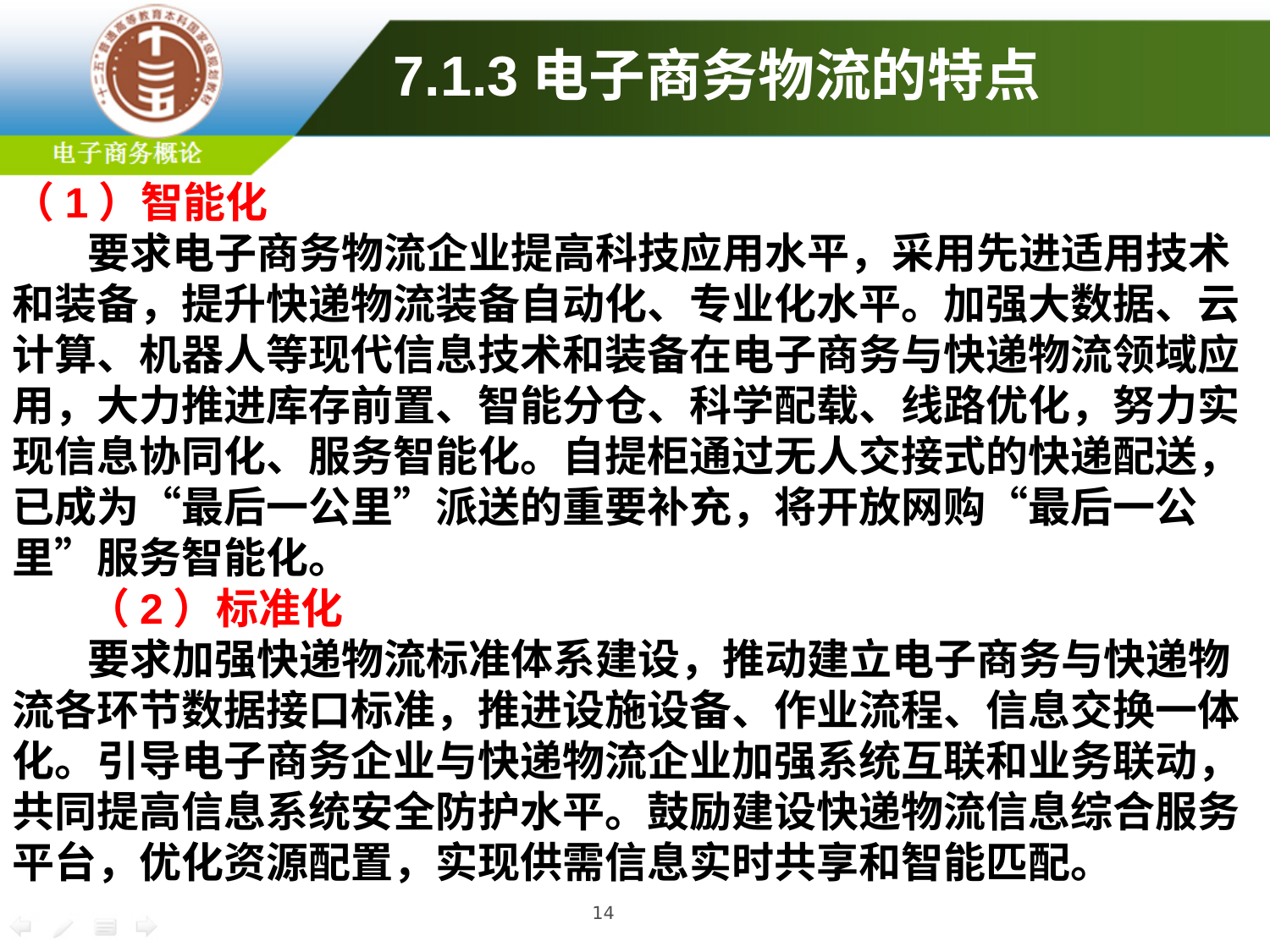

7.1.3电子商务物流的特点
（1）智能化
要求电子商务物流企业提高科技应用水平，采用先进适用技术和装备，提升快递物流装备自动化、专业化水平。加强大数据、云计算、机器人等现代信息技术和装备在电子商务与快递物流领域应用，大力推进库存前置、智能分仓、科学配载、线路优化，努力实现信息协同化、服务智能化。自提柜通过无人交接式的快递配送，已成为“最后一公里”派送的重要补充，将开放网购“最后一公里”服务智能化。
（2）标准化
要求加强快递物流标准体系建设，推动建立电子商务与快递物流各环节数据接口标准，推进设施设备、作业流程、信息交换一体化。引导电子商务企业与快递物流企业加强系统互联和业务联动，共同提高信息系统安全防护水平。鼓励建设快递物流信息综合服务平台，优化资源配置，实现供需信息实时共享和智能匹配。
14